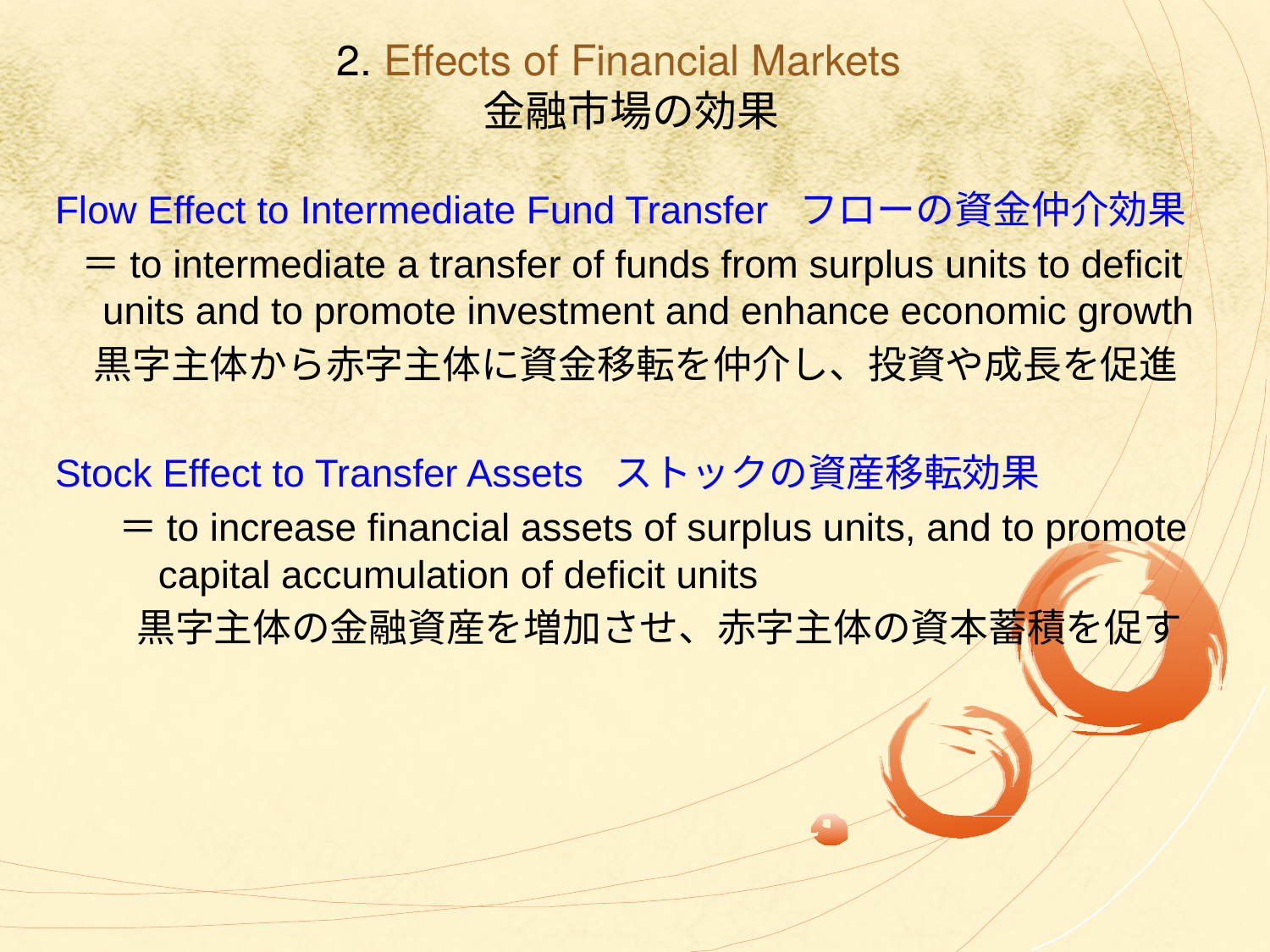

# 2. Effects of Financial Markets 金融市場の効果
Flow Effect to Intermediate Fund Transfer  フローの資金仲介効果
  ＝to intermediate a transfer of funds from surplus units to deficit units and to promote investment and enhance economic growth
　黒字主体から赤字主体に資金移転を仲介し、投資や成長を促進

Stock Effect to Transfer Assets  ストックの資産移転効果
＝to increase financial assets of surplus units, and to promote capital accumulation of deficit units
 黒字主体の金融資産を増加させ、赤字主体の資本蓄積を促す